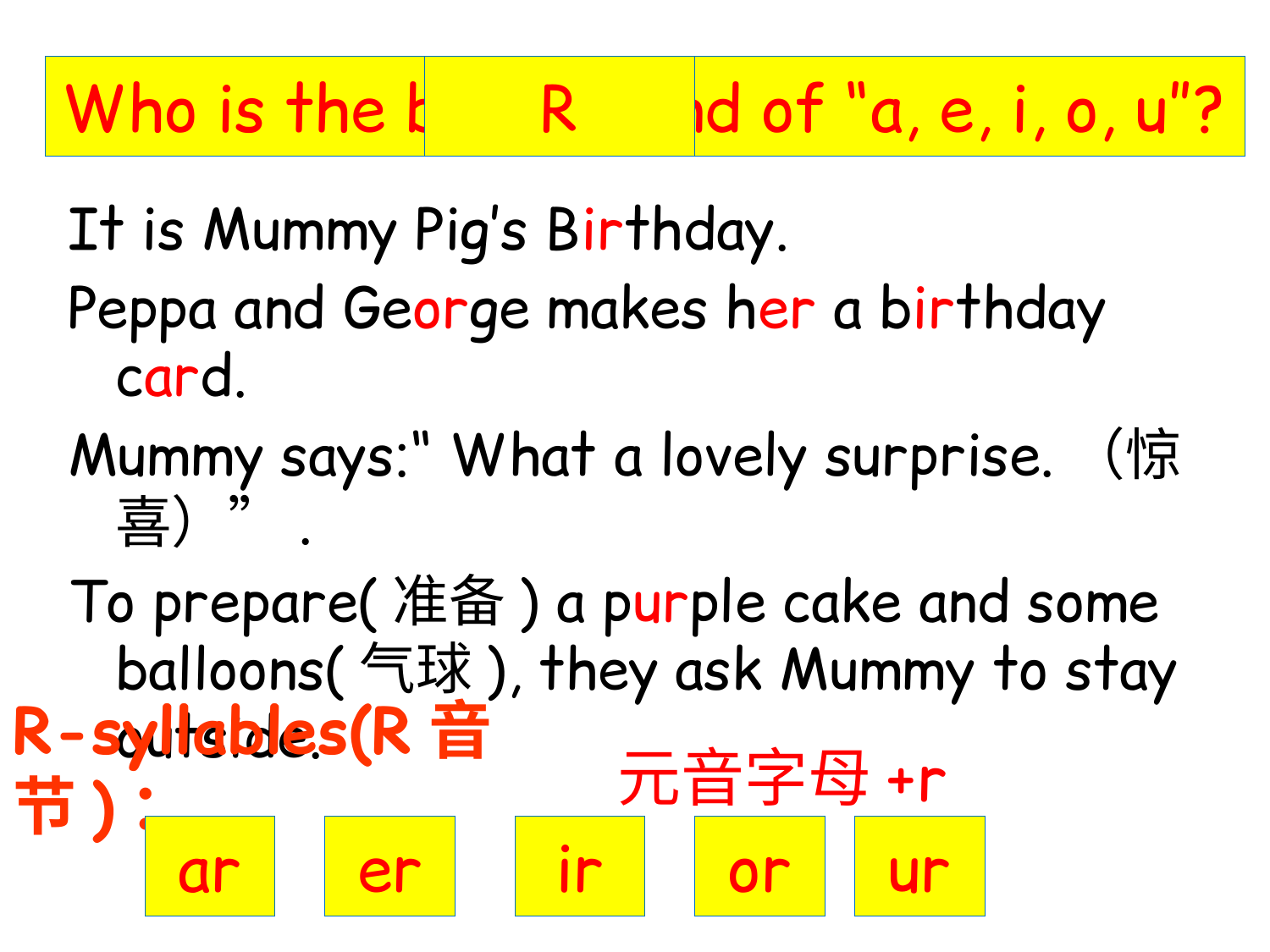

Who is the best friend of “a, e, i, o, u”?
R
It is Mummy Pig’s Birthday.
Peppa and George makes her a birthday card.
Mummy says:“ What a lovely surprise.（惊喜）”.
To prepare(准备) a purple cake and some balloons(气球), they ask Mummy to stay outside.

R-syllables(R音节)：
元音字母+r
ar
er
ir
or
ur